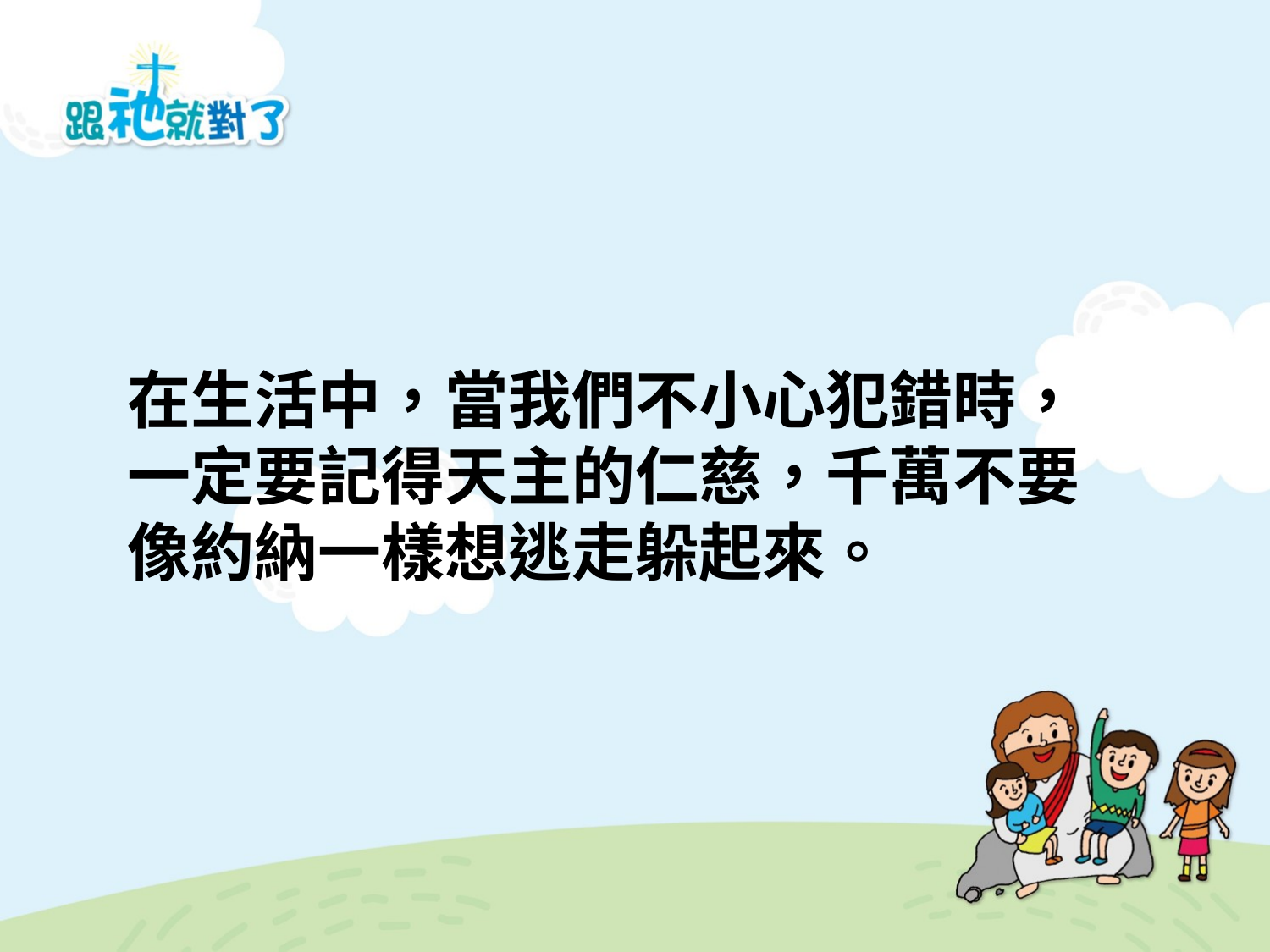

在生活中，當我們不小心犯錯時，一定要記得天主的仁慈，千萬不要像約納一樣想逃走躲起來。